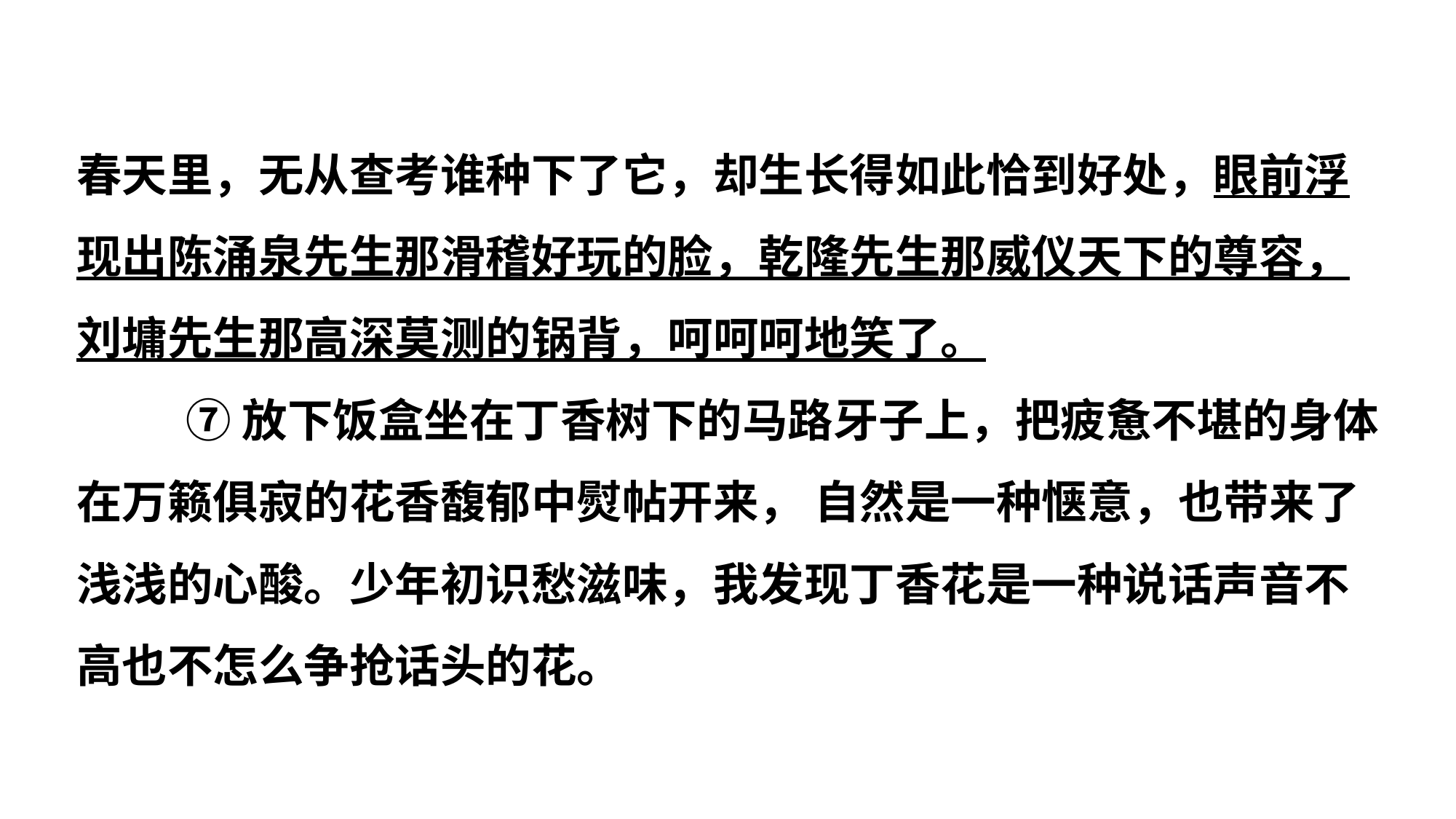

春天里，无从查考谁种下了它，却生长得如此恰到好处，眼前浮现出陈涌泉先生那滑稽好玩的脸，乾隆先生那威仪天下的尊容，刘墉先生那高深莫测的锅背，呵呵呵地笑了。
	⑦放下饭盒坐在丁香树下的马路牙子上，把疲惫不堪的身体在万籁俱寂的花香馥郁中熨帖开来， 自然是一种惬意，也带来了浅浅的心酸。少年初识愁滋味，我发现丁香花是一种说话声音不高也不怎么争抢话头的花。